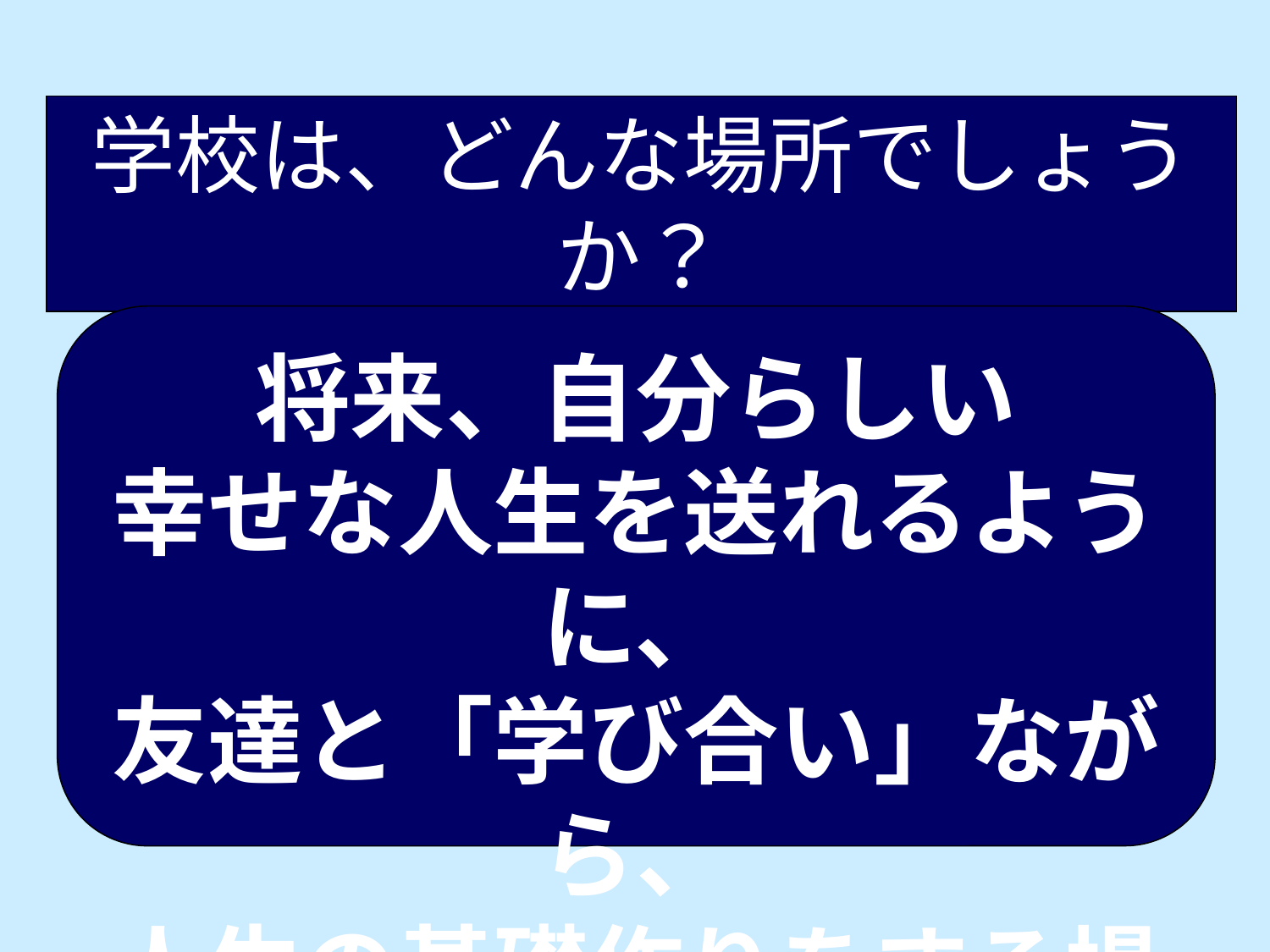

学校は、どんな場所でしょうか？
将来、自分らしい
幸せな人生を送れるように、
友達と「学び合い」ながら、
人生の基礎作りをする場所